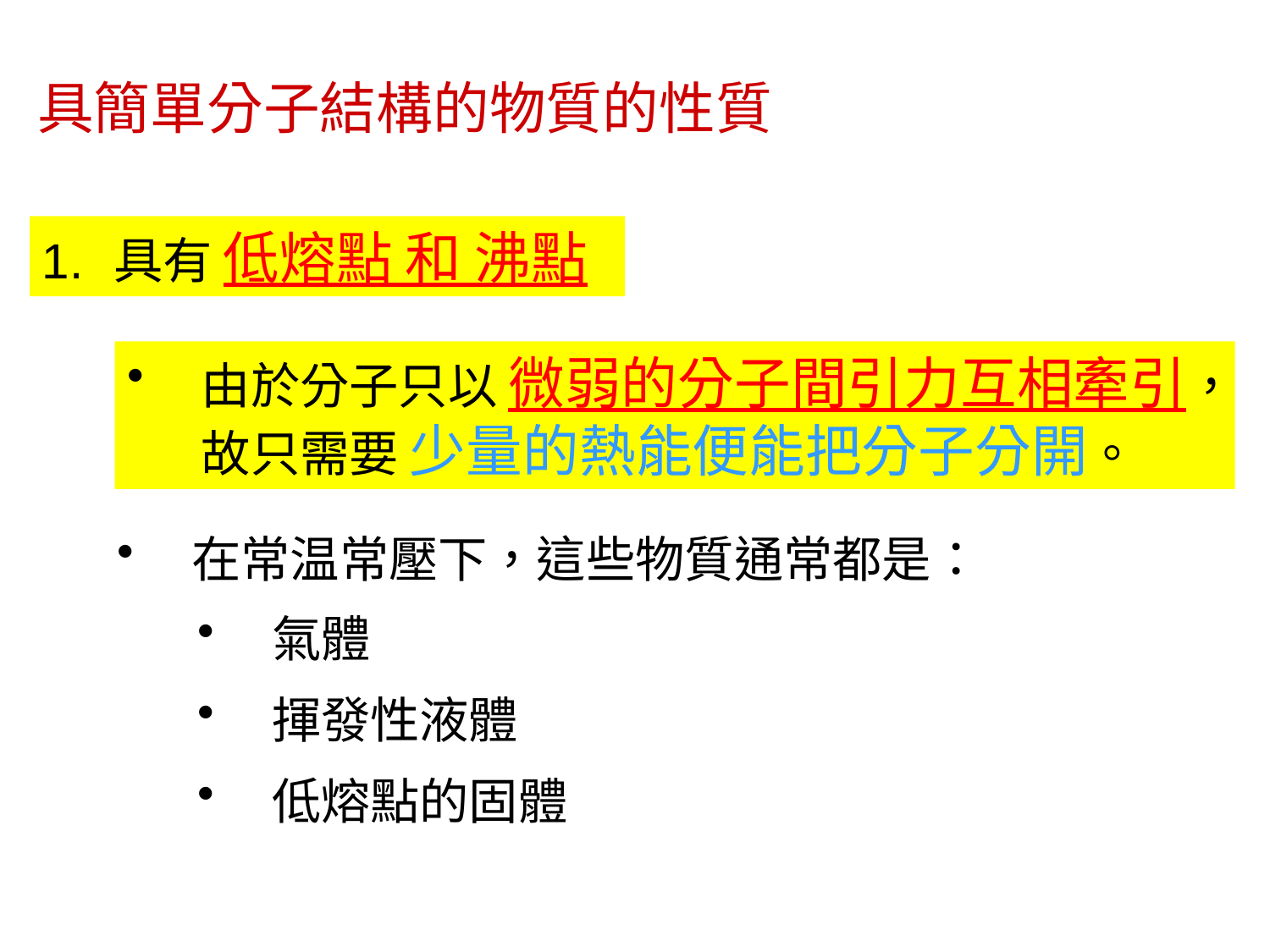

具簡單分子結構的物質的性質
具有 低熔點 和 沸點
由於分子只以 微弱的分子間引力互相牽引，故只需要 少量的熱能便能把分子分開。
在常温常壓下，這些物質通常都是：
氣體
揮發性液體
低熔點的固體